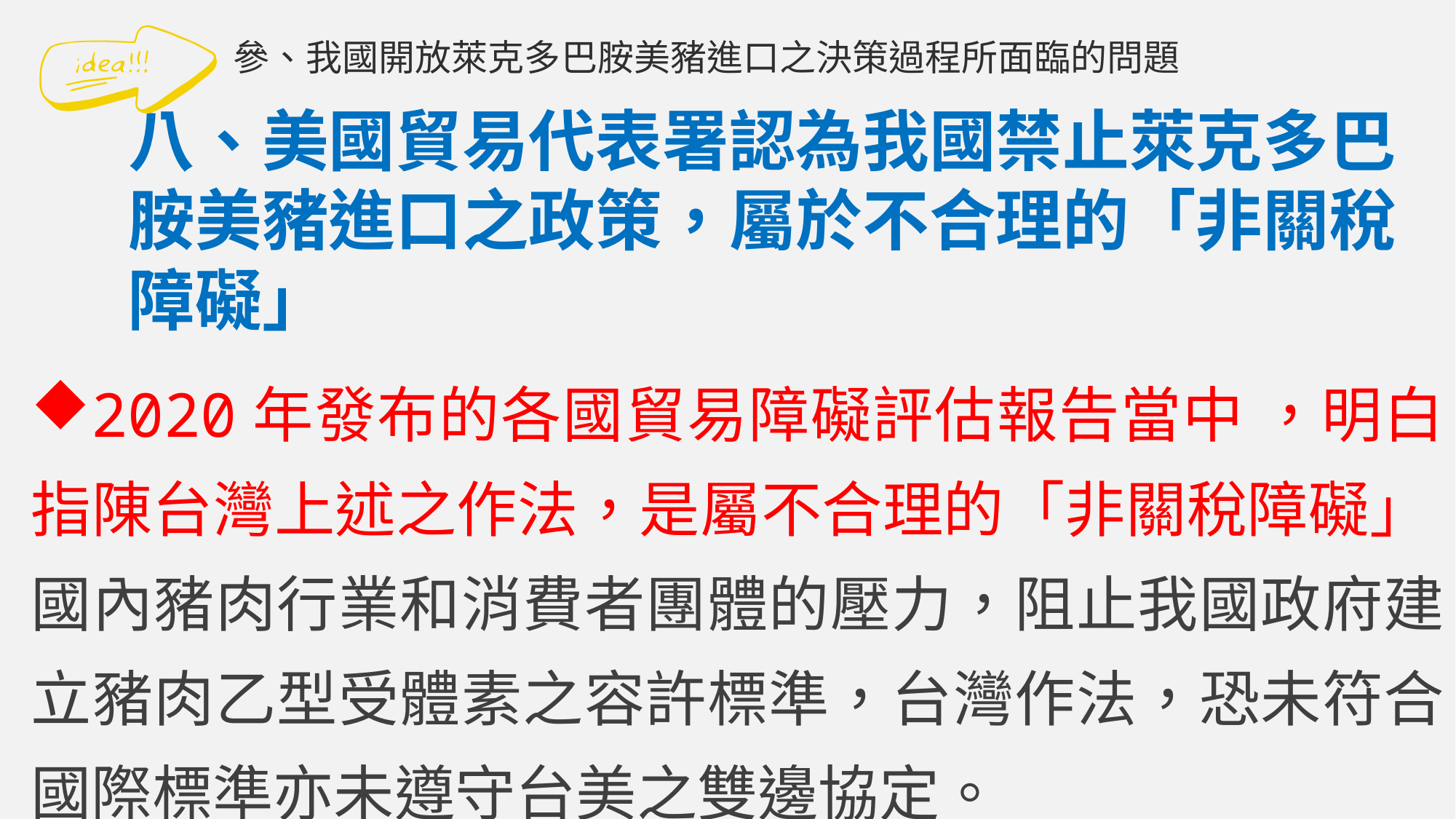

參、我國開放萊克多巴胺美豬進口之決策過程所面臨的問題
八、美國貿易代表署認為我國禁止萊克多巴胺美豬進口之政策，屬於不合理的「非關稅障礙」
2020年發布的各國貿易障礙評估報告當中 ，明白指陳台灣上述之作法，是屬不合理的「非關稅障礙」 ，國內豬肉行業和消費者團體的壓力，阻止我國政府建立豬肉乙型受體素之容許標準，台灣作法，恐未符合國際標準亦未遵守台美之雙邊協定。